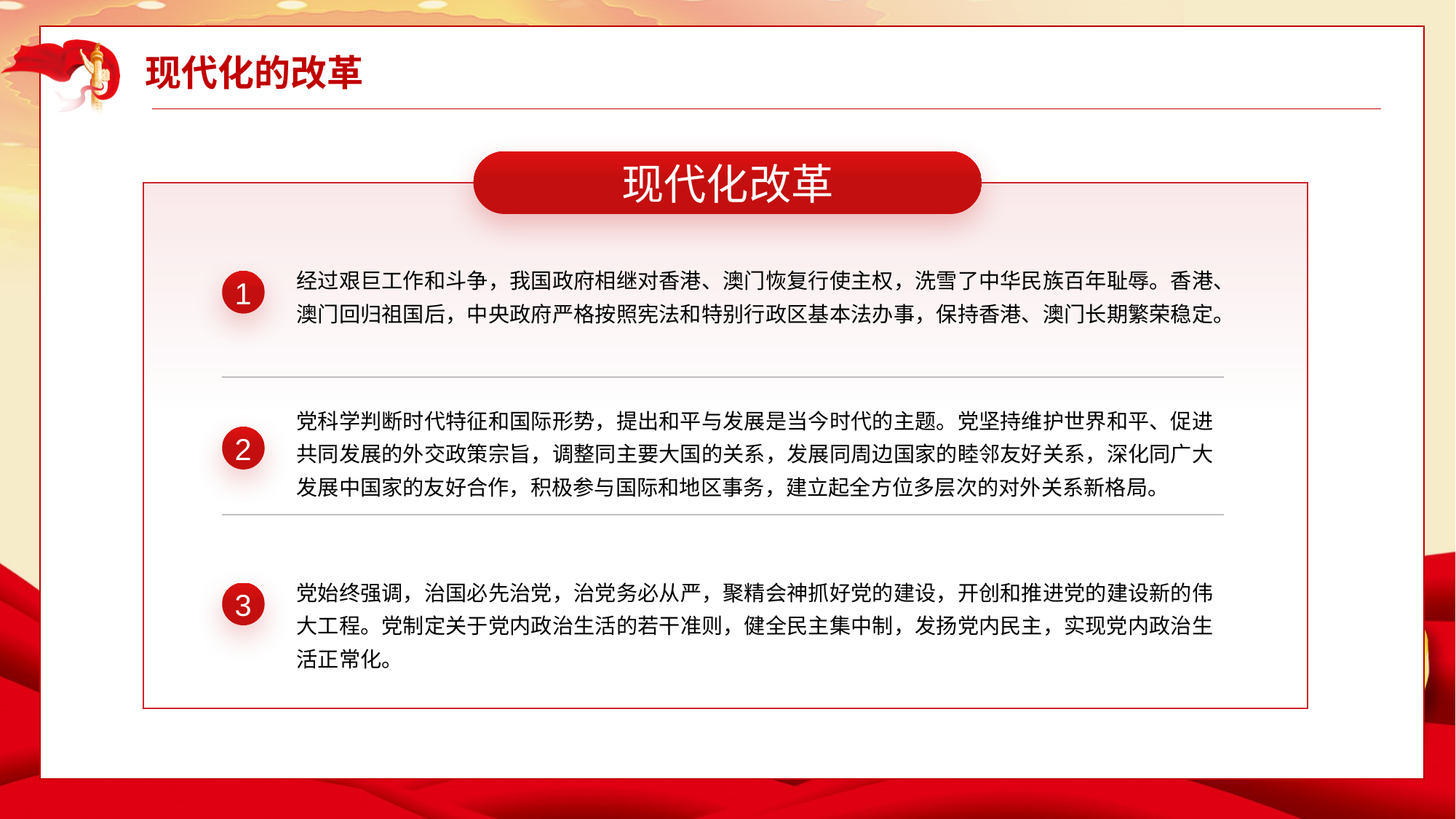

现代化的改革
现代化改革

经过艰巨工作和斗争，我国政府相继对香港、澳门恢复行使主权，洗雪了中华民族百年耻辱。香港、澳门回归祖国后，中央政府严格按照宪法和特别行政区基本法办事，保持香港、澳门长期繁荣稳定。
1
党科学判断时代特征和国际形势，提出和平与发展是当今时代的主题。党坚持维护世界和平、促进共同发展的外交政策宗旨，调整同主要大国的关系，发展同周边国家的睦邻友好关系，深化同广大发展中国家的友好合作，积极参与国际和地区事务，建立起全方位多层次的对外关系新格局。
2
党始终强调，治国必先治党，治党务必从严，聚精会神抓好党的建设，开创和推进党的建设新的伟大工程。党制定关于党内政治生活的若干准则，健全民主集中制，发扬党内民主，实现党内政治生活正常化。
3